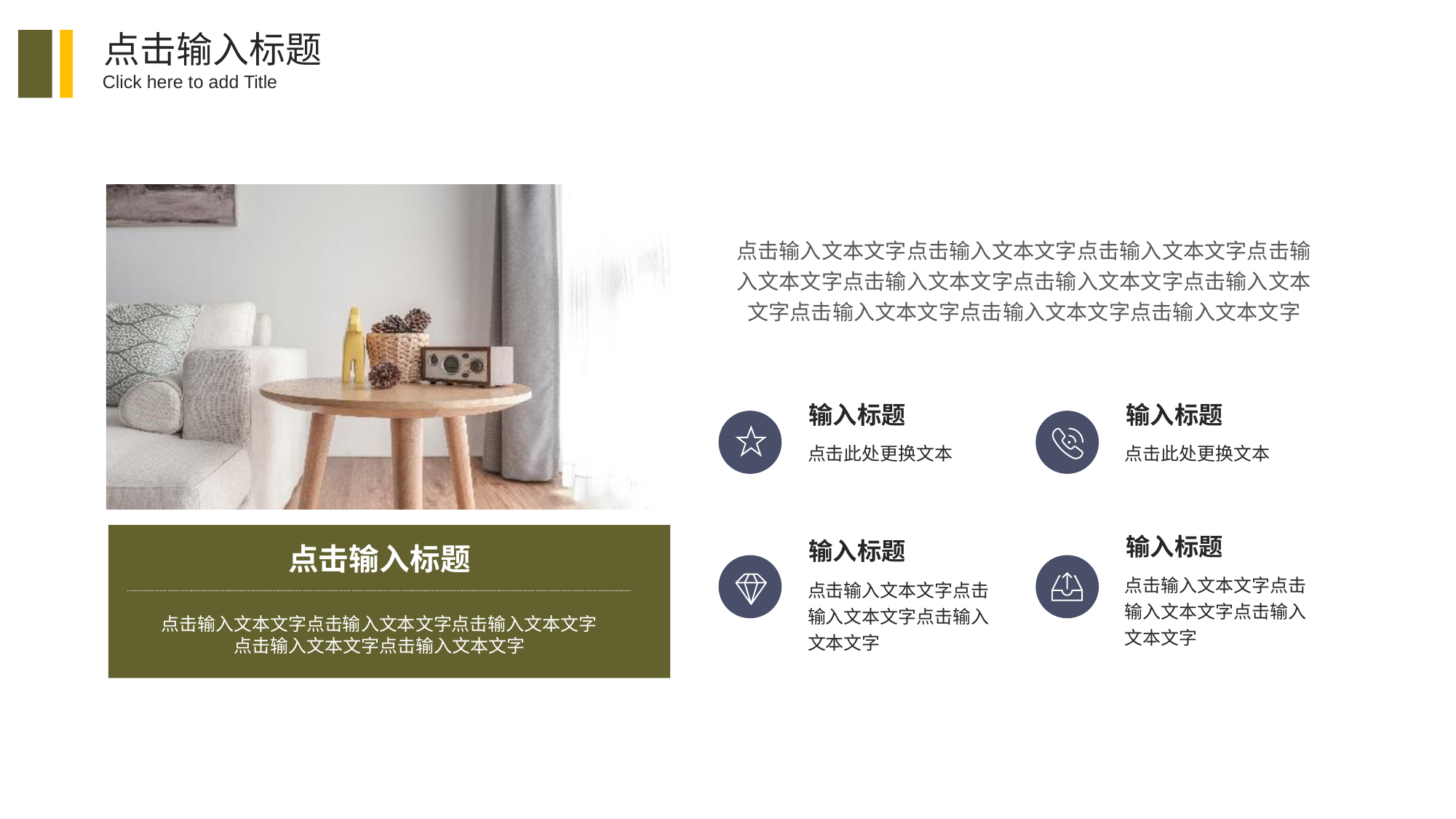

点击输入标题
Click here to add Title

点击输入文本文字点击输入文本文字点击输入文本文字点击输入文本文字点击输入文本文字点击输入文本文字点击输入文本文字点击输入文本文字点击输入文本文字点击输入文本文字
输入标题
点击此处更换文本

输入标题
点击此处更换文本

点击输入标题
点击输入文本文字点击输入文本文字点击输入文本文字点击输入文本文字点击输入文本文字
输入标题
点击输入文本文字点击输入文本文字点击输入文本文字

输入标题
点击输入文本文字点击输入文本文字点击输入文本文字